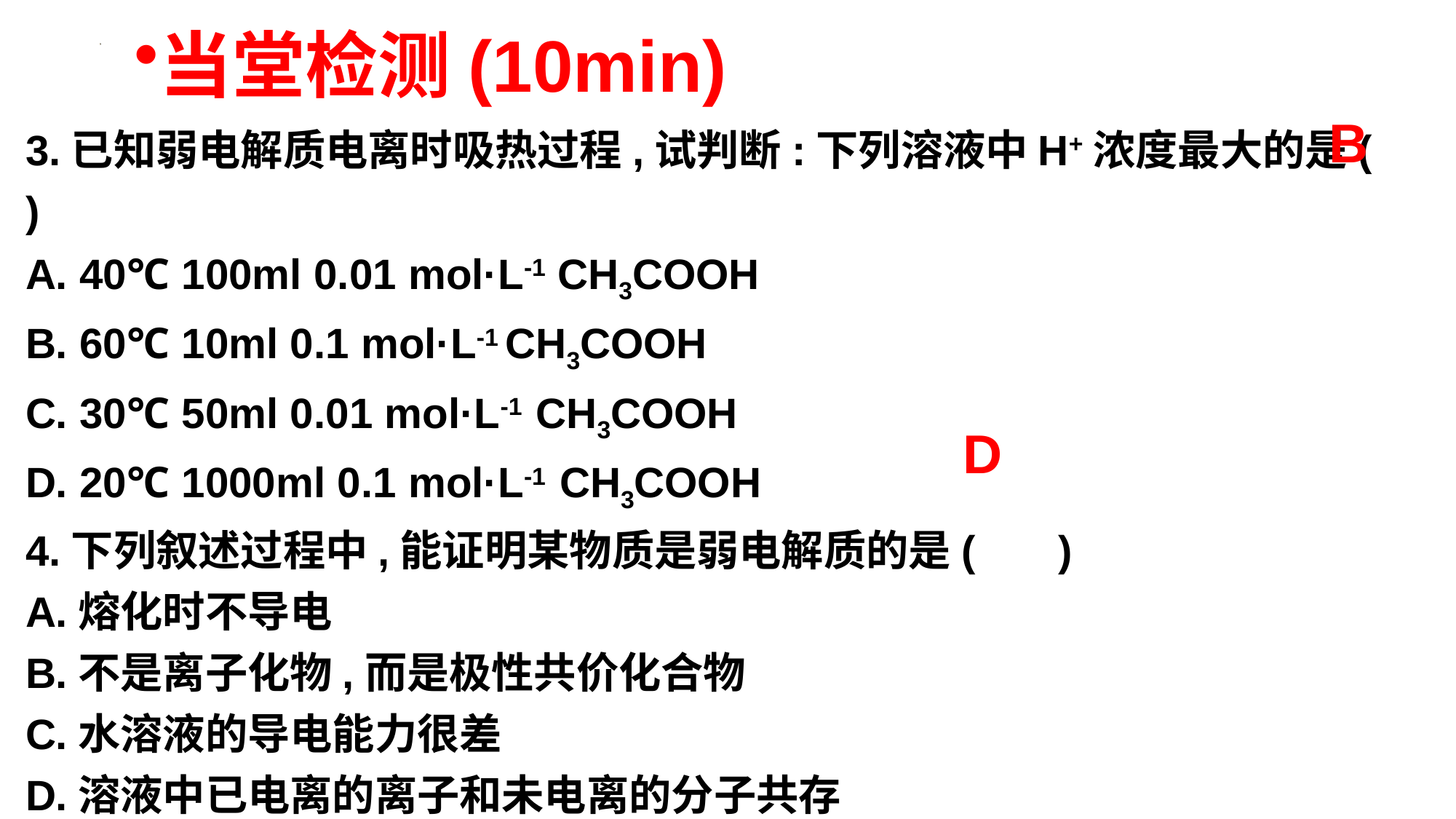

当堂检测(10min)
B
3.已知弱电解质电离时吸热过程,试判断:下列溶液中H+浓度最大的是(       )
A. 40℃ 100ml 0.01 mol·L-1 CH3COOH
B. 60℃ 10ml 0.1 mol·L-1 CH3COOH
C. 30℃ 50ml 0.01 mol·L-1  CH3COOH
D. 20℃ 1000ml 0.1 mol·L-1  CH3COOH
4.下列叙述过程中,能证明某物质是弱电解质的是(       )
A.熔化时不导电
B.不是离子化物,而是极性共价化合物
C.水溶液的导电能力很差
D.溶液中已电离的离子和未电离的分子共存
D